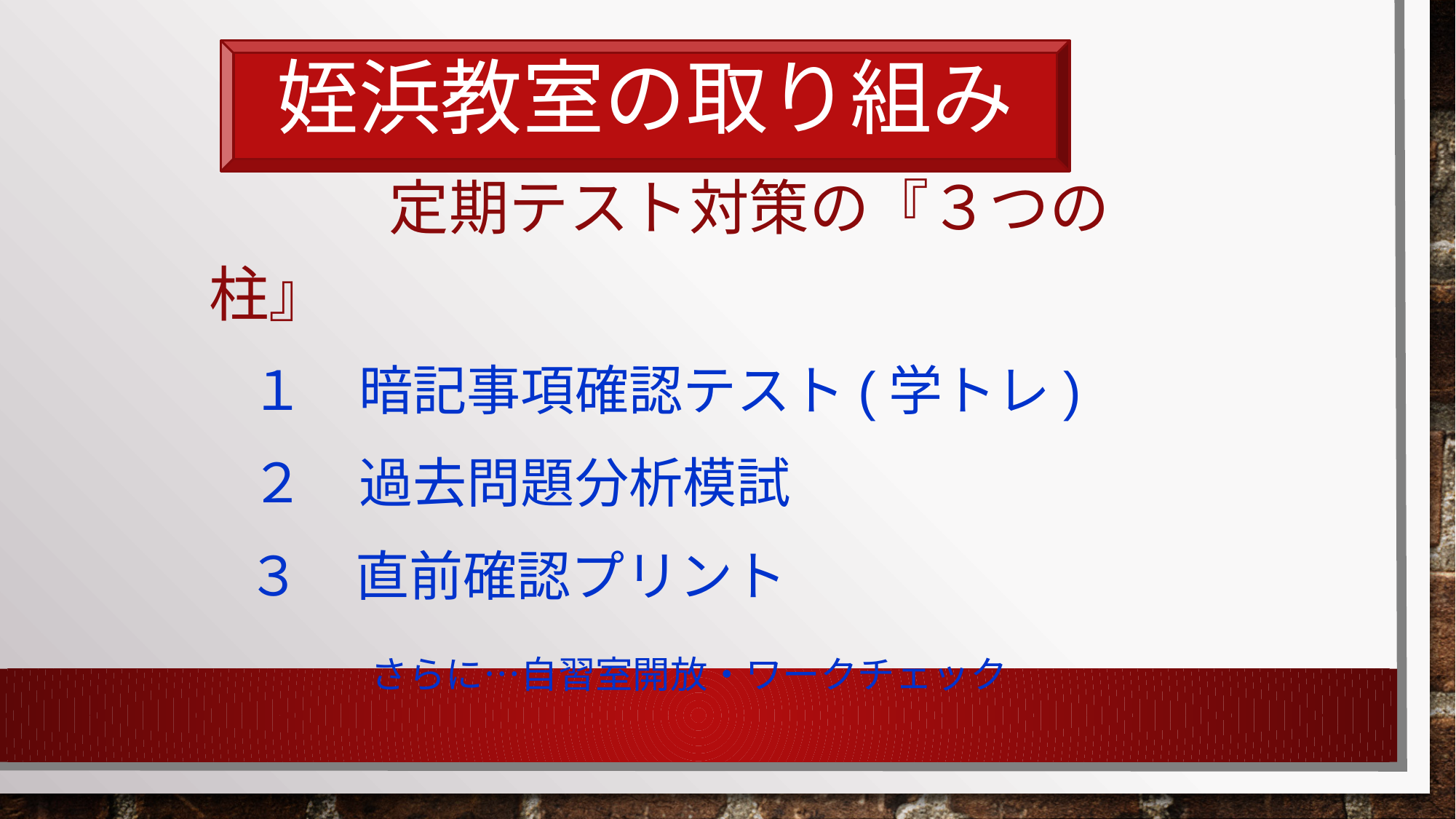

姪浜教室の取り組み
　　　定期テスト対策の『３つの柱』
　１　暗記事項確認テスト(学トレ)
　２　過去問題分析模試
   ３　直前確認プリント
　　　さらに…自習室開放・ワークチェック